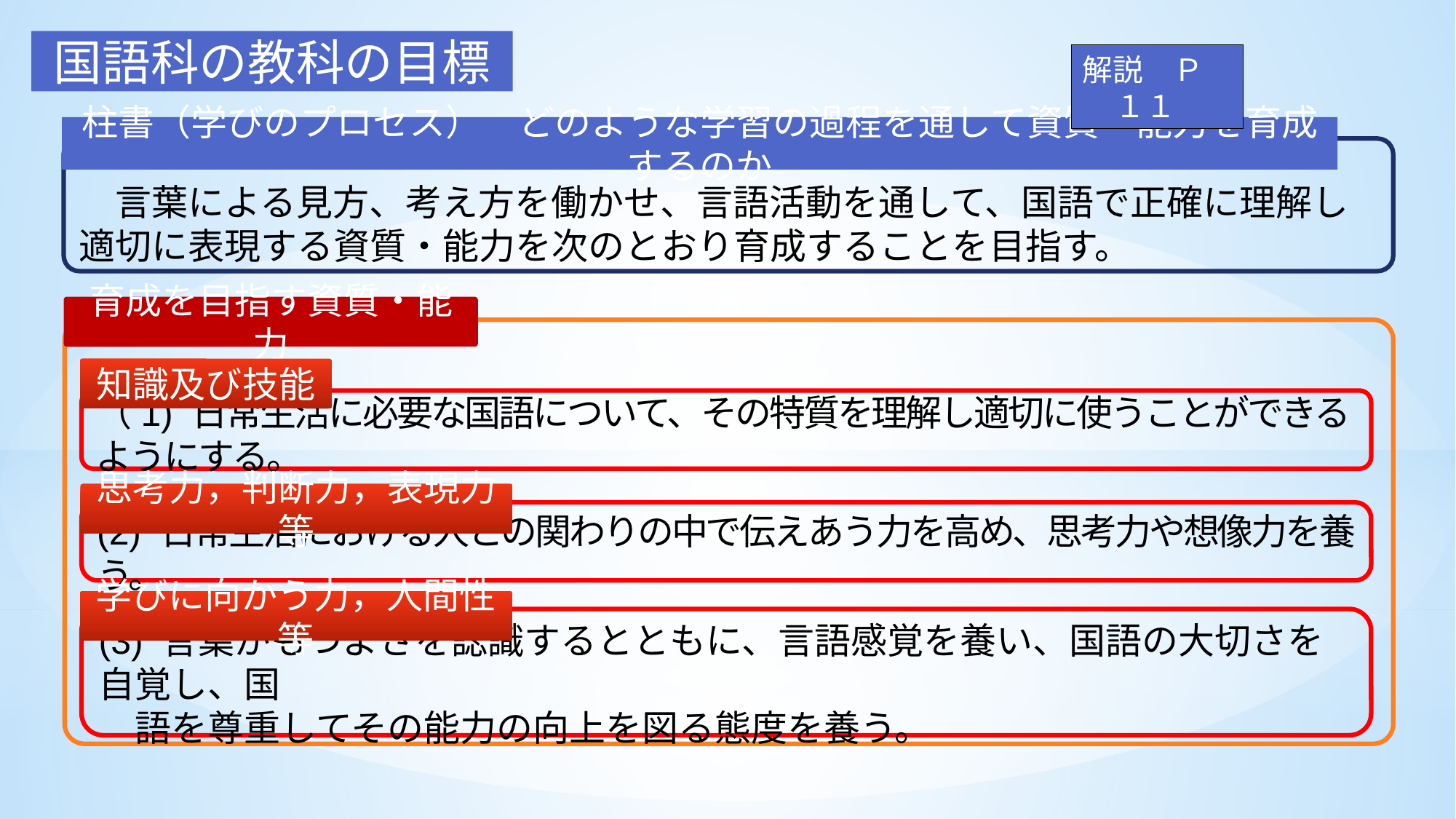

国語科の教科の目標
解説　Ｐ１１
柱書（学びのプロセス）　どのような学習の過程を通して資質・能力を育成するのか

　言葉による見方、考え方を働かせ、言語活動を通して、国語で正確に理解し適切に表現する資質・能力を次のとおり育成することを目指す。
育成を目指す資質・能力

知識及び技能

（1) 日常生活に必要な国語について、その特質を理解し適切に使うことができるようにする。

(2) 日常生活における人との関わりの中で伝えあう力を高め、思考力や想像力を養う。

(3) 言葉がもつよさを認識するとともに、言語感覚を養い、国語の大切さを自覚し、国
　語を尊重してその能力の向上を図る態度を養う。
思考力，判断力，表現力等
学びに向かう力，人間性等